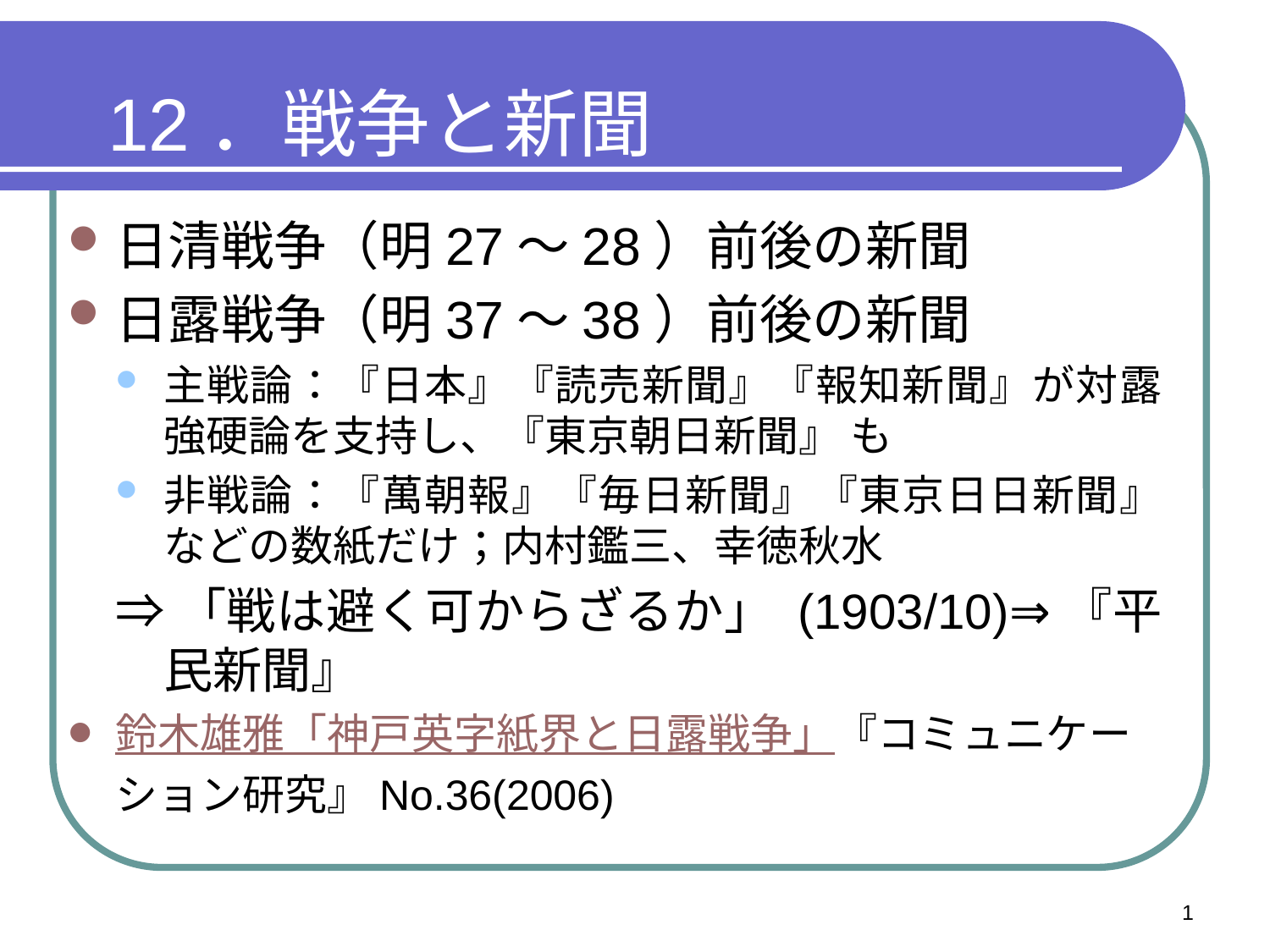

12．戦争と新聞
日清戦争（明27～28）前後の新聞
日露戦争（明37～38）前後の新聞
主戦論：『日本』『読売新聞』『報知新聞』が対露強硬論を支持し、『東京朝日新聞』 も
非戦論：『萬朝報』『毎日新聞』『東京日日新聞』などの数紙だけ；内村鑑三、幸徳秋水
⇒「戦は避く可からざるか」 (1903/10)⇒『平民新聞』
鈴木雄雅「神戸英字紙界と日露戦争」『コミュニケーション研究』No.36(2006)
1